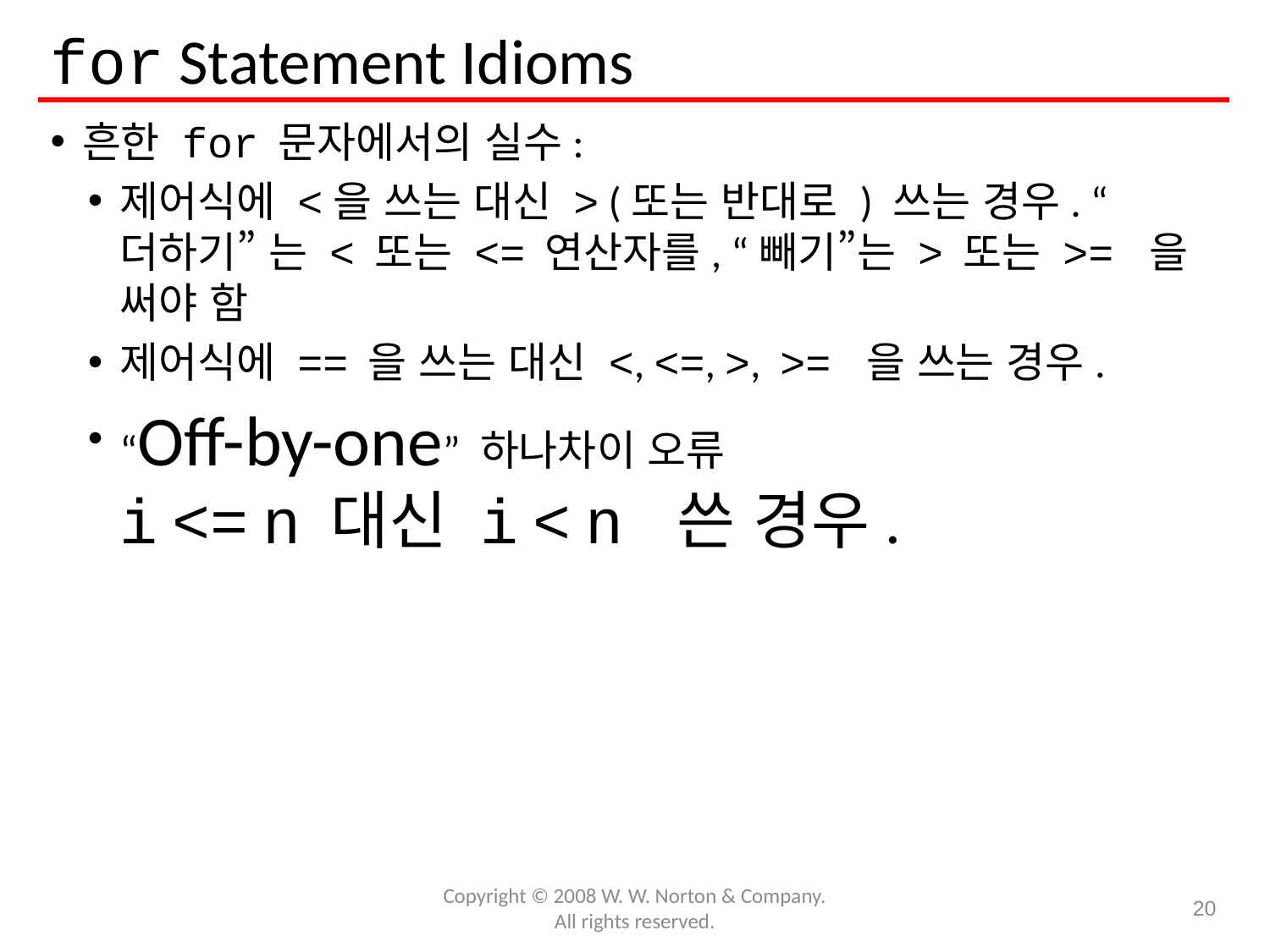

# for Statement Idioms
흔한 for 문자에서의 실수:
제어식에 <을 쓰는 대신 > (또는 반대로 ) 쓰는 경우. “더하기” 는 < 또는 <= 연산자를, “빼기”는 > 또는 >= 을 써야 함
제어식에 == 을 쓰는 대신 <, <=, >,  >= 을 쓰는 경우.
“Off-by-one” 하나차이 오류
i <= n 대신 i < n 쓴 경우.
Copyright © 2008 W. W. Norton & Company.
All rights reserved.
20